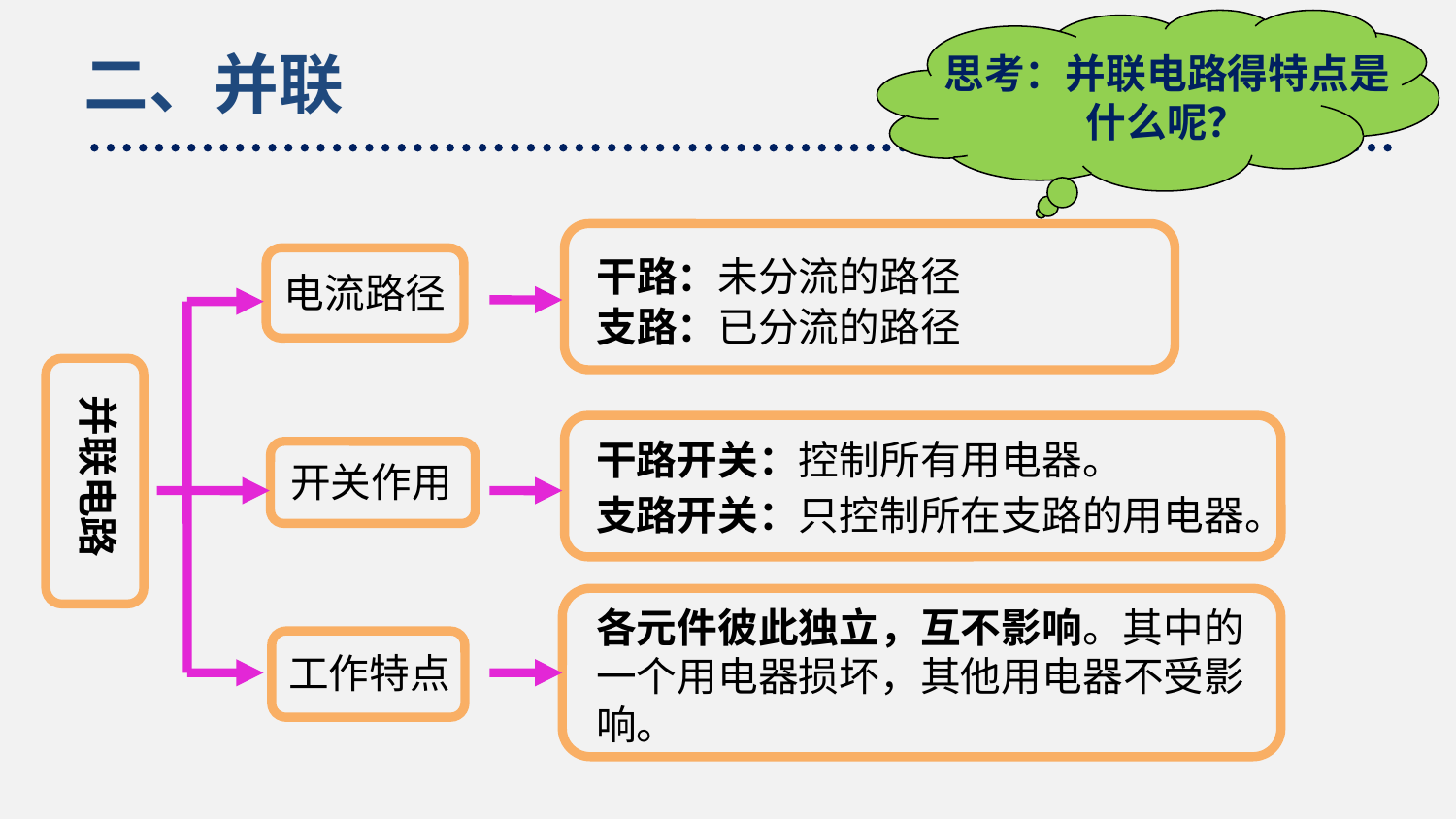

思考：并联电路得特点是什么呢？
二、并联

干路：未分流的路径

电流路径
支路：已分流的路径

并联电路

干路开关：控制所有用电器。

开关作用
支路开关：只控制所在支路的用电器。

各元件彼此独立，互不影响。其中的一个用电器损坏，其他用电器不受影响。

工作特点